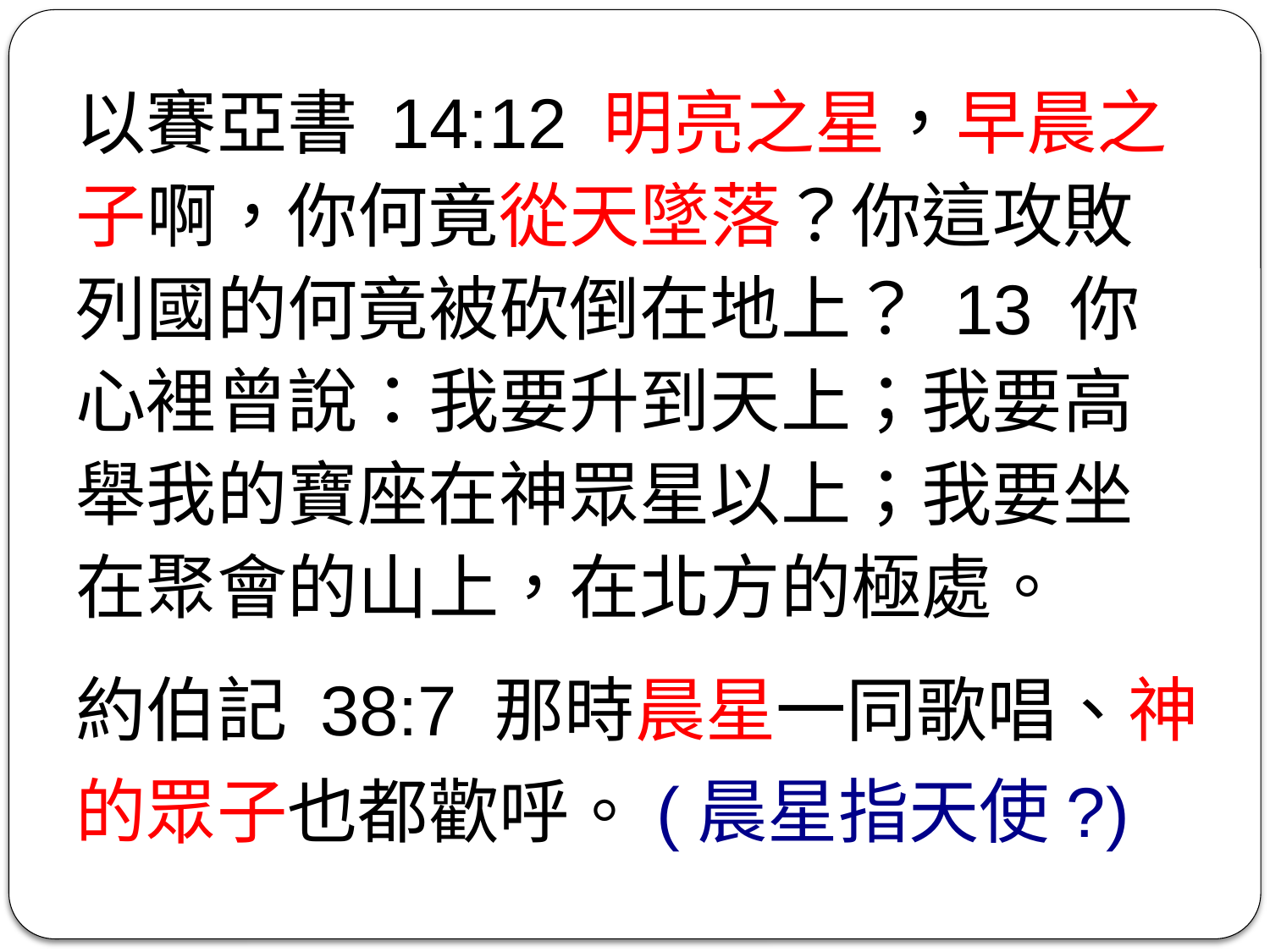

以賽亞書 14:12 明亮之星，早晨之子啊，你何竟從天墜落？你這攻敗列國的何竟被砍倒在地上？ 13 你心裡曾說：我要升到天上；我要高舉我的寶座在神眾星以上；我要坐在聚會的山上，在北方的極處。
約伯記 38:7 那時晨星一同歌唱、神的眾子也都歡呼。(晨星指天使?)